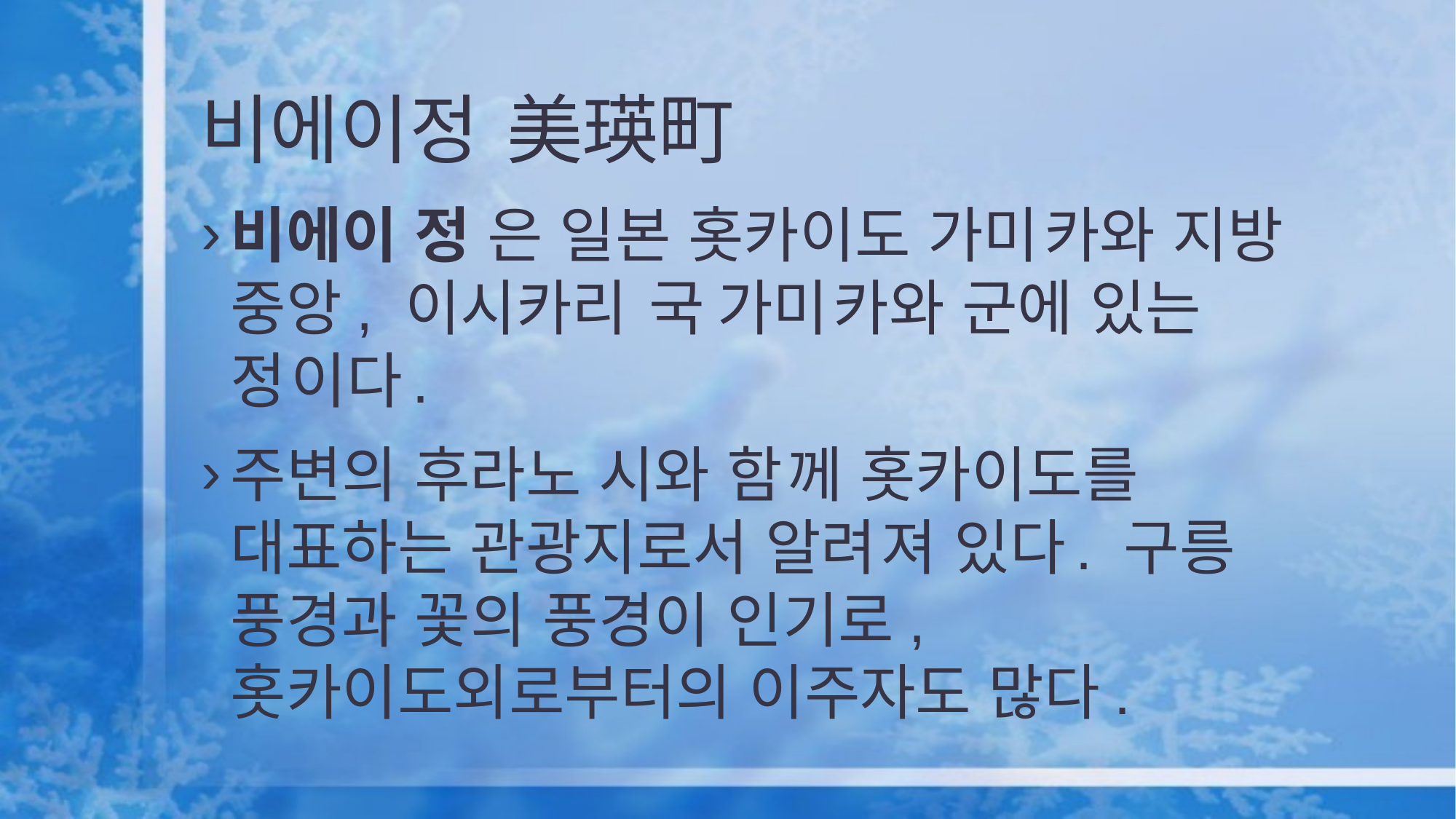

# 비에이정 美瑛町
비에이 정 은 일본 홋카이도 가미카와 지방 중앙, 이시카리 국 가미카와 군에 있는 정이다.
주변의 후라노 시와 함께 홋카이도를 대표하는 관광지로서 알려져 있다. 구릉 풍경과 꽃의 풍경이 인기로, 홋카이도외로부터의 이주자도 많다.